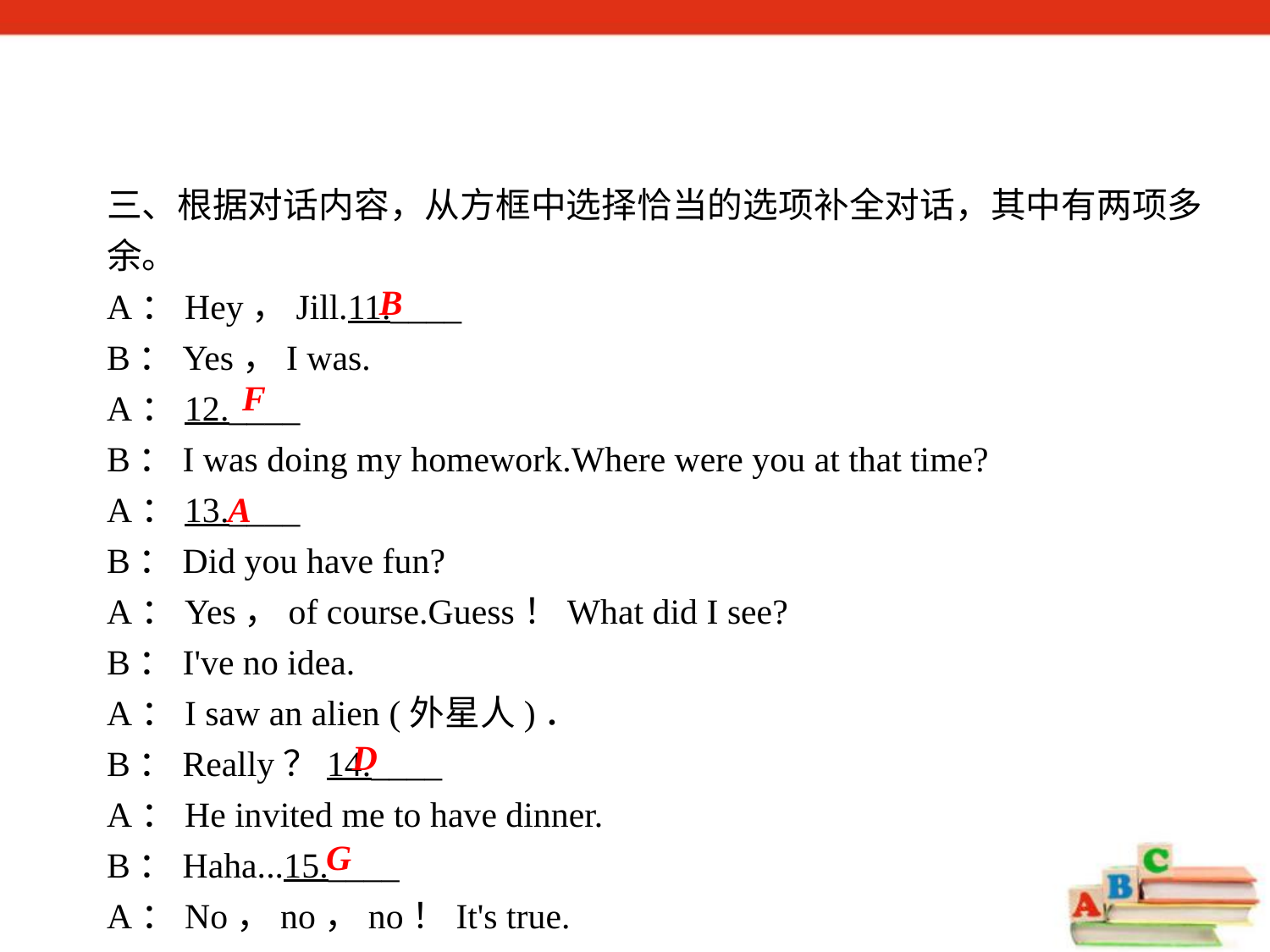

三、根据对话内容，从方框中选择恰当的选项补全对话，其中有两项多余。
A：Hey，Jill.11.____
B：Yes，I was.
A：12.____
B：I was doing my homework.Where were you at that time?
A：13.____
B：Did you have fun?
A：Yes，of course.Guess！What did I see?
B：I've no idea.
A：I saw an alien (外星人)．
B：Really？14.____
A：He invited me to have dinner.
B：Haha...15.____
A：No，no，no！It's true.
B
F
A
D
G